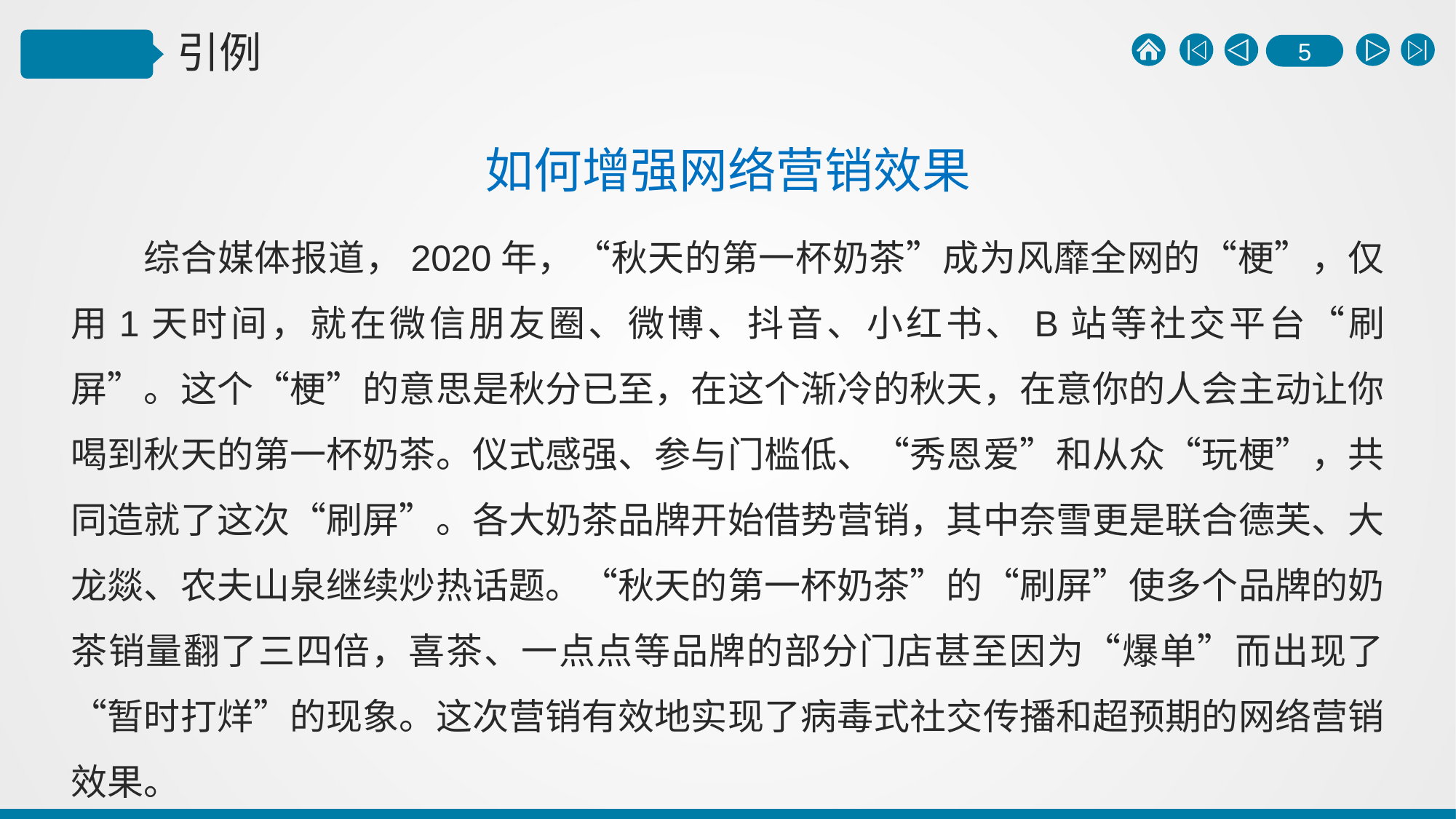

如何增强网络营销效果
综合媒体报道，2020年，“秋天的第一杯奶茶”成为风靡全网的“梗”，仅用1天时间，就在微信朋友圈、微博、抖音、小红书、B站等社交平台“刷屏”。这个“梗”的意思是秋分已至，在这个渐冷的秋天，在意你的人会主动让你喝到秋天的第一杯奶茶。仪式感强、参与门槛低、“秀恩爱”和从众“玩梗”，共同造就了这次“刷屏”。各大奶茶品牌开始借势营销，其中奈雪更是联合德芙、大龙燚、农夫山泉继续炒热话题。“秋天的第一杯奶茶”的“刷屏”使多个品牌的奶茶销量翻了三四倍，喜茶、一点点等品牌的部分门店甚至因为“爆单”而出现了“暂时打烊”的现象。这次营销有效地实现了病毒式社交传播和超预期的网络营销效果。